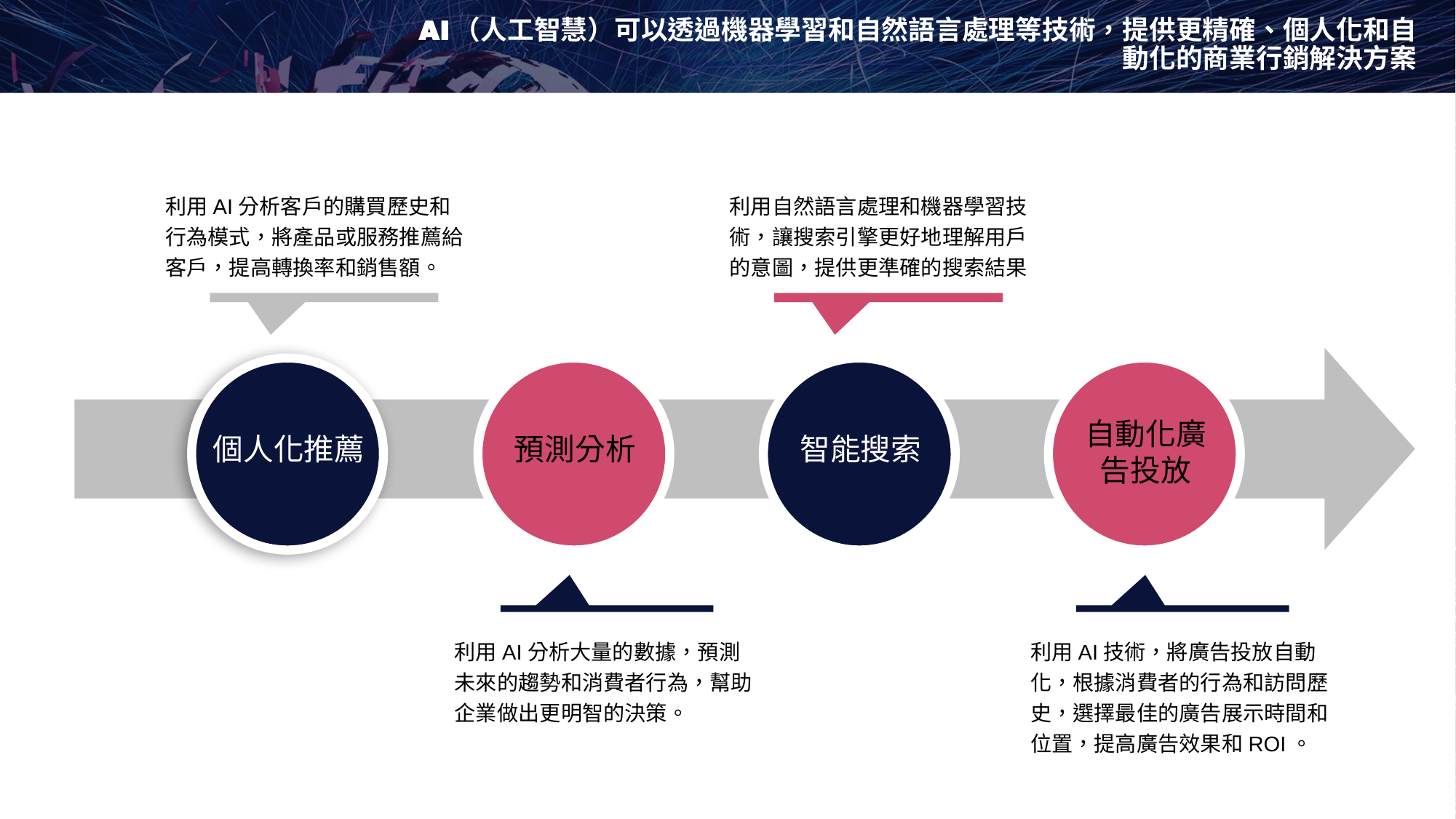

# AI（人工智慧）可以透過機器學習和自然語言處理等技術，提供更精確、個人化和自動化的商業行銷解決方案
利用AI分析客戶的購買歷史和行為模式，將產品或服務推薦給客戶，提高轉換率和銷售額。
利用自然語言處理和機器學習技術，讓搜索引擎更好地理解用戶的意圖，提供更準確的搜索結果

智能搜索

個人化推薦

預測分析

自動化廣
告投放

利用AI分析大量的數據，預測未來的趨勢和消費者行為，幫助企業做出更明智的決策。
利用AI技術，將廣告投放自動化，根據消費者的行為和訪問歷史，選擇最佳的廣告展示時間和位置，提高廣告效果和ROI。